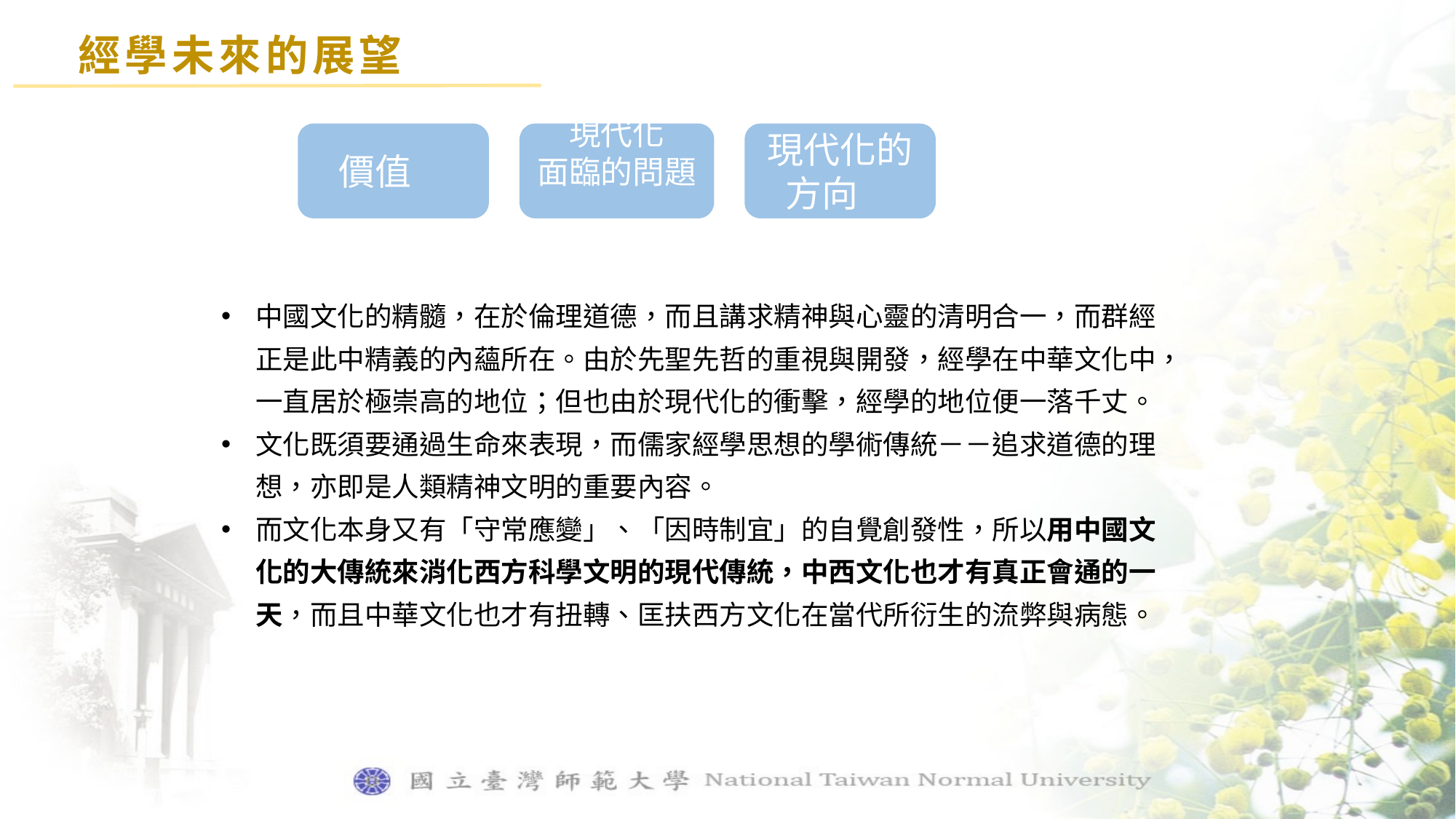

經學未來的展望
價值
現代化
面臨的問題
現代化的方向
中國文化的精髓，在於倫理道德，而且講求精神與心靈的清明合一，而群經正是此中精義的內蘊所在。由於先聖先哲的重視與開發，經學在中華文化中，一直居於極崇高的地位；但也由於現代化的衝擊，經學的地位便一落千丈。
文化既須要通過生命來表現，而儒家經學思想的學術傳統－－追求道德的理想，亦即是人類精神文明的重要內容。
而文化本身又有「守常應變」、「因時制宜」的自覺創發性，所以用中國文化的大傳統來消化西方科學文明的現代傳統，中西文化也才有真正會通的一天，而且中華文化也才有扭轉、匡扶西方文化在當代所衍生的流弊與病態。